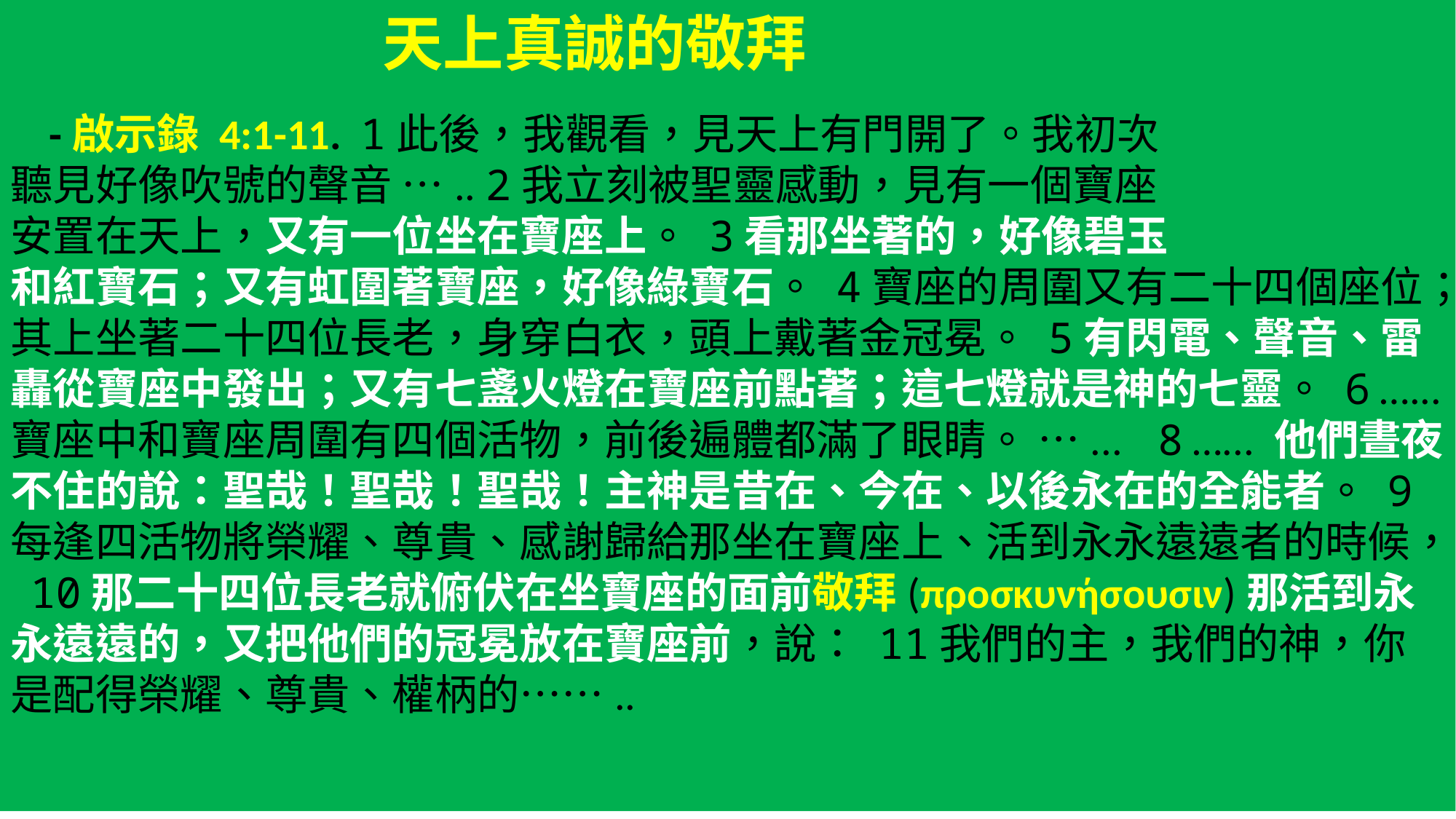

天上真誠的敬拜

    -啟示錄 4:1-11.  1此後，我觀看，見天上有門開了。我初次
聽見好像吹號的聲音 ….. 2我立刻被聖靈感動，見有一個寶座
安置在天上，又有一位坐在寶座上。 3看那坐著的，好像碧玉
和紅寶石；又有虹圍著寶座，好像綠寶石。 4寶座的周圍又有二十四個座位；其上坐著二十四位長老，身穿白衣，頭上戴著金冠冕。 5有閃電、聲音、雷轟從寶座中發出；又有七盞火燈在寶座前點著；這七燈就是神的七靈。 6 …...寶座中和寶座周圍有四個活物，前後遍體都滿了眼睛。 …...  8 …... 他們晝夜不住的說：聖哉！聖哉！聖哉！主神是昔在、今在、以後永在的全能者。 9每逢四活物將榮耀、尊貴、感謝歸給那坐在寶座上、活到永永遠遠者的時候， 10那二十四位長老就俯伏在坐寶座的面前敬拜(προσκυνήσουσιν)那活到永永遠遠的，又把他們的冠冕放在寶座前，說： 11我們的主，我們的神，你是配得榮耀、尊貴、權柄的……..